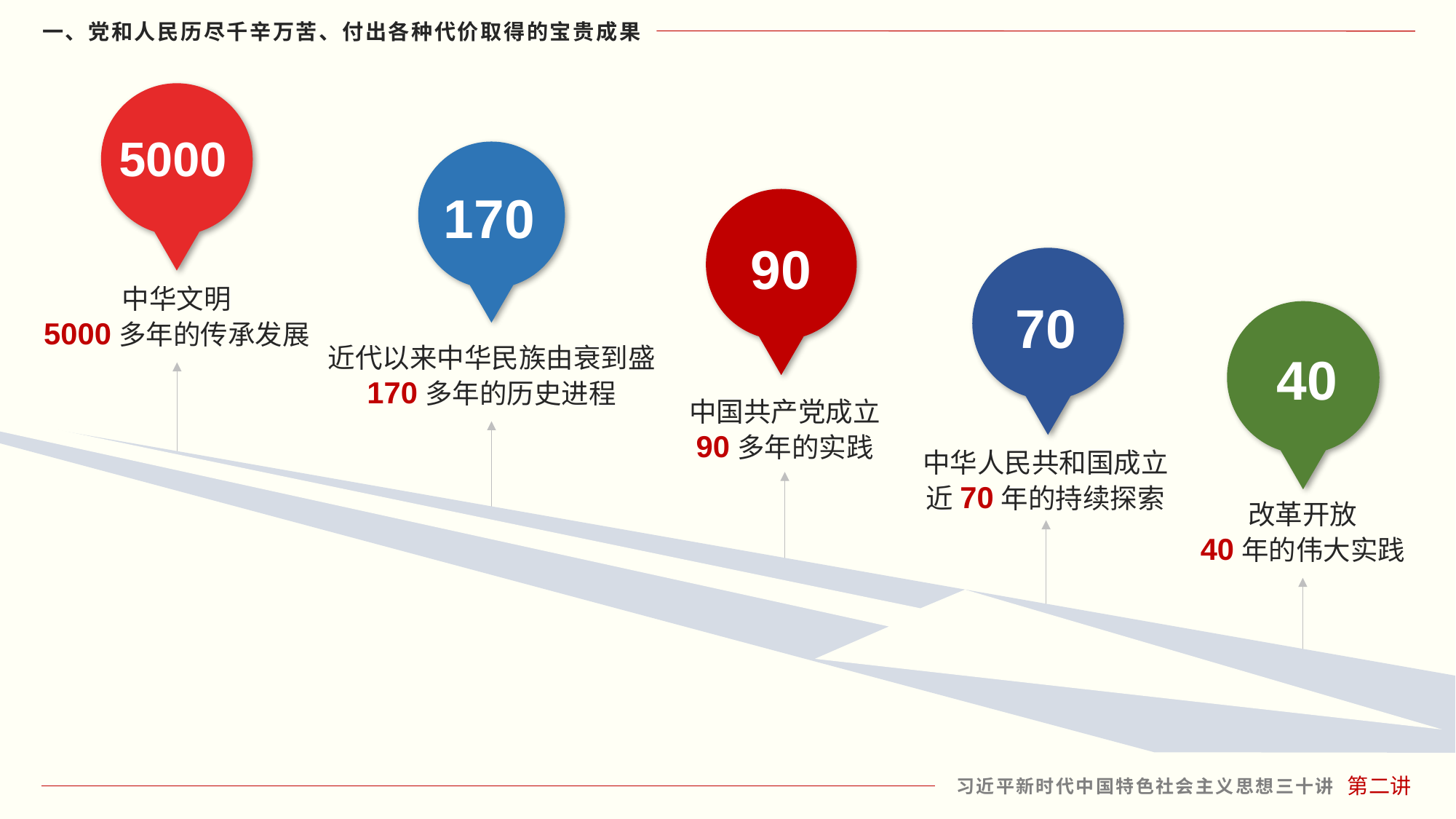

5000

170

90

70
中华文明
5000多年的传承发展

40
近代以来中华民族由衰到盛
170多年的历史进程
中国共产党成立
90多年的实践
中华人民共和国成立
近70年的持续探索
改革开放
40年的伟大实践